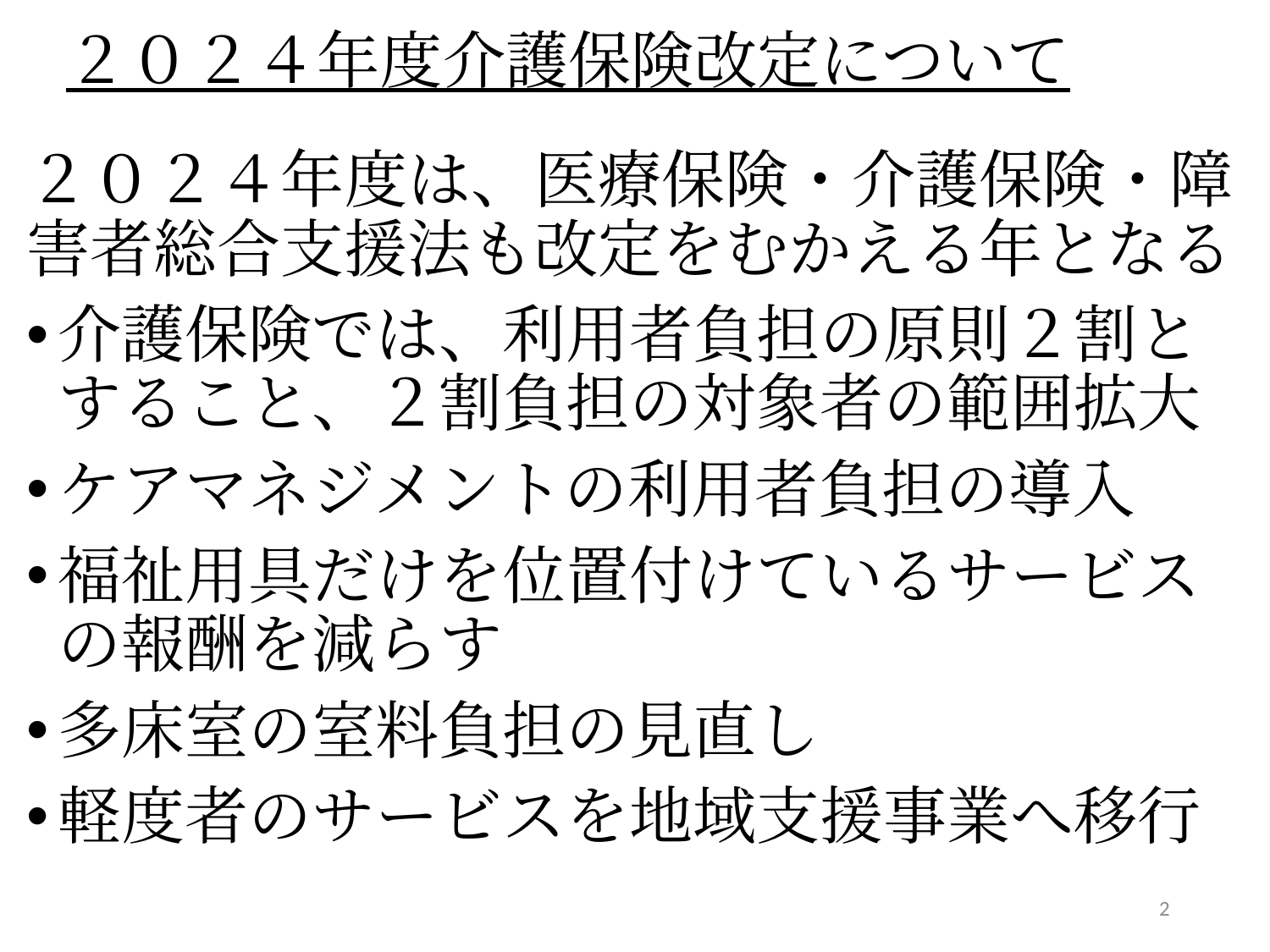

# ２０２４年度介護保険改定について
２０２４年度は、医療保険・介護保険・障害者総合支援法も改定をむかえる年となる
介護保険では、利用者負担の原則２割とすること、２割負担の対象者の範囲拡大
ケアマネジメントの利用者負担の導入
福祉用具だけを位置付けているサービスの報酬を減らす
多床室の室料負担の見直し
軽度者のサービスを地域支援事業へ移行
2